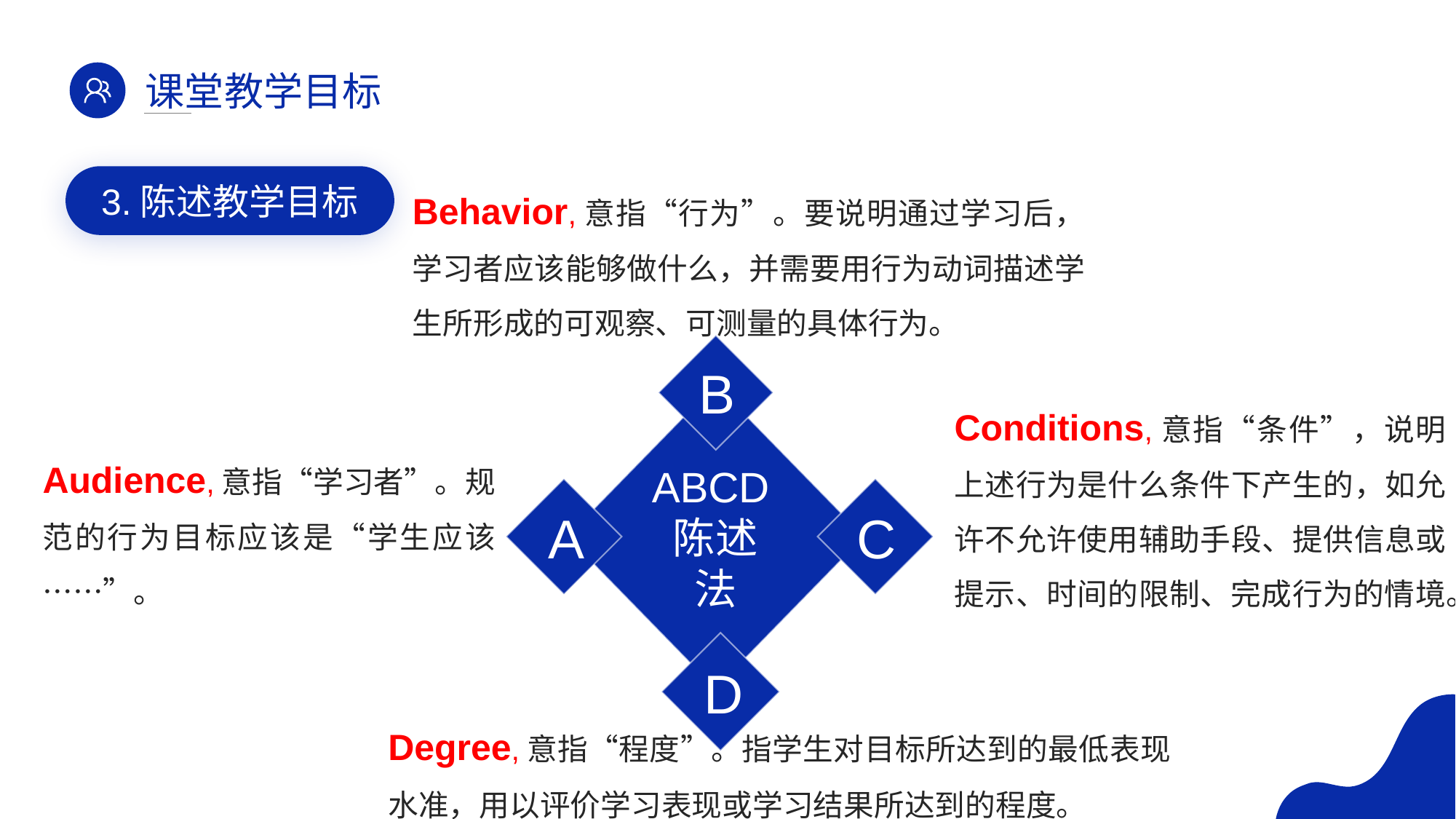

课堂教学目标
3.陈述教学目标
Behavior,意指“行为”。要说明通过学习后，学习者应该能够做什么，并需要用行为动词描述学生所形成的可观察、可测量的具体行为。

B
ABCD陈述法
Conditions,意指“条件”，说明上述行为是什么条件下产生的，如允许不允许使用辅助手段、提供信息或提示、时间的限制、完成行为的情境。
Audience,意指“学习者”。规范的行为目标应该是“学生应该……”。

A
C

D
Degree,意指“程度”。指学生对目标所达到的最低表现水准，用以评价学习表现或学习结果所达到的程度。